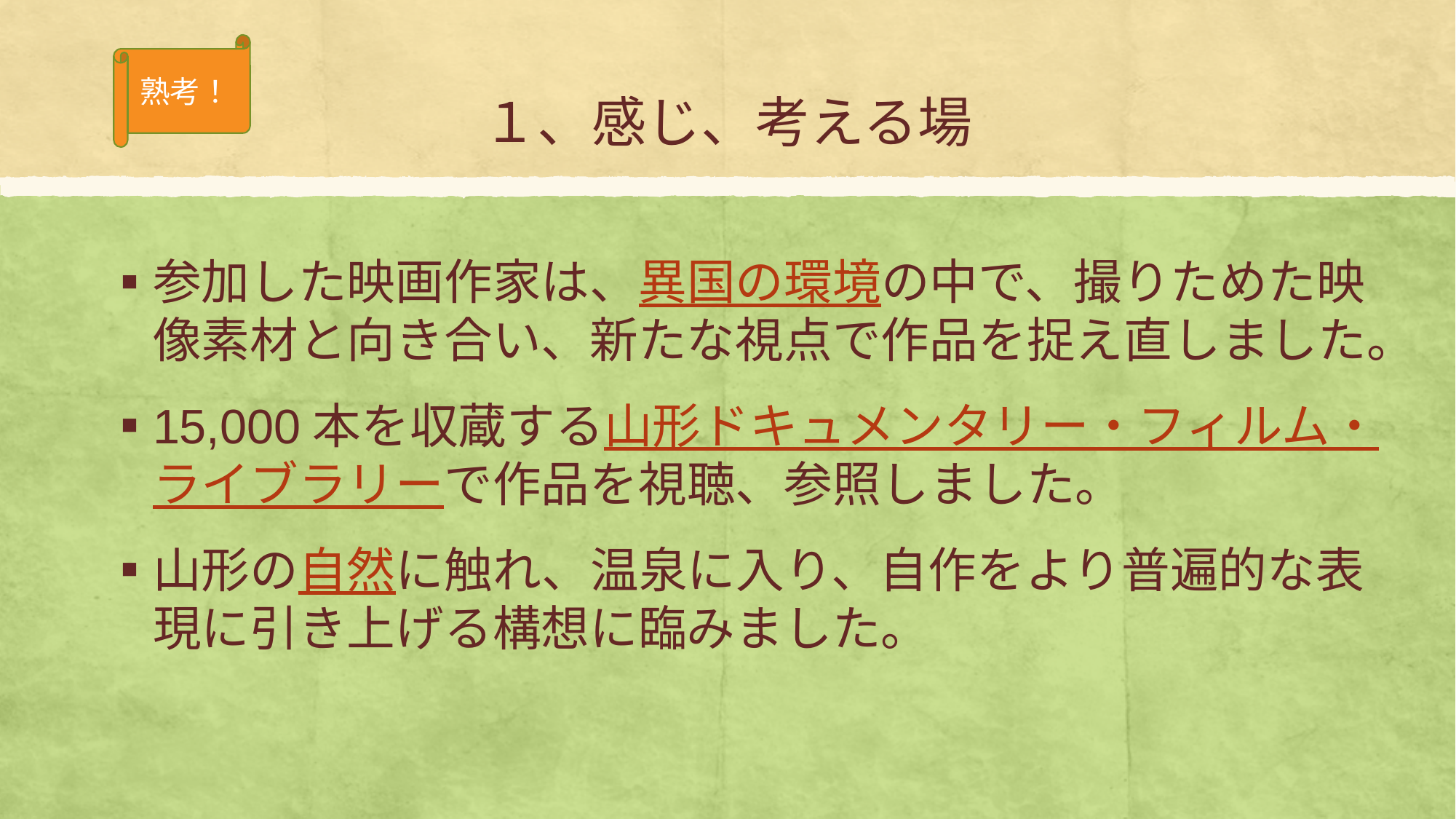

# １、感じ、考える場
熟考！
参加した映画作家は、異国の環境の中で、撮りためた映像素材と向き合い、新たな視点で作品を捉え直しました。
15,000本を収蔵する山形ドキュメンタリー・フィルム・ライブラリーで作品を視聴、参照しました。
山形の自然に触れ、温泉に入り、自作をより普遍的な表現に引き上げる構想に臨みました。